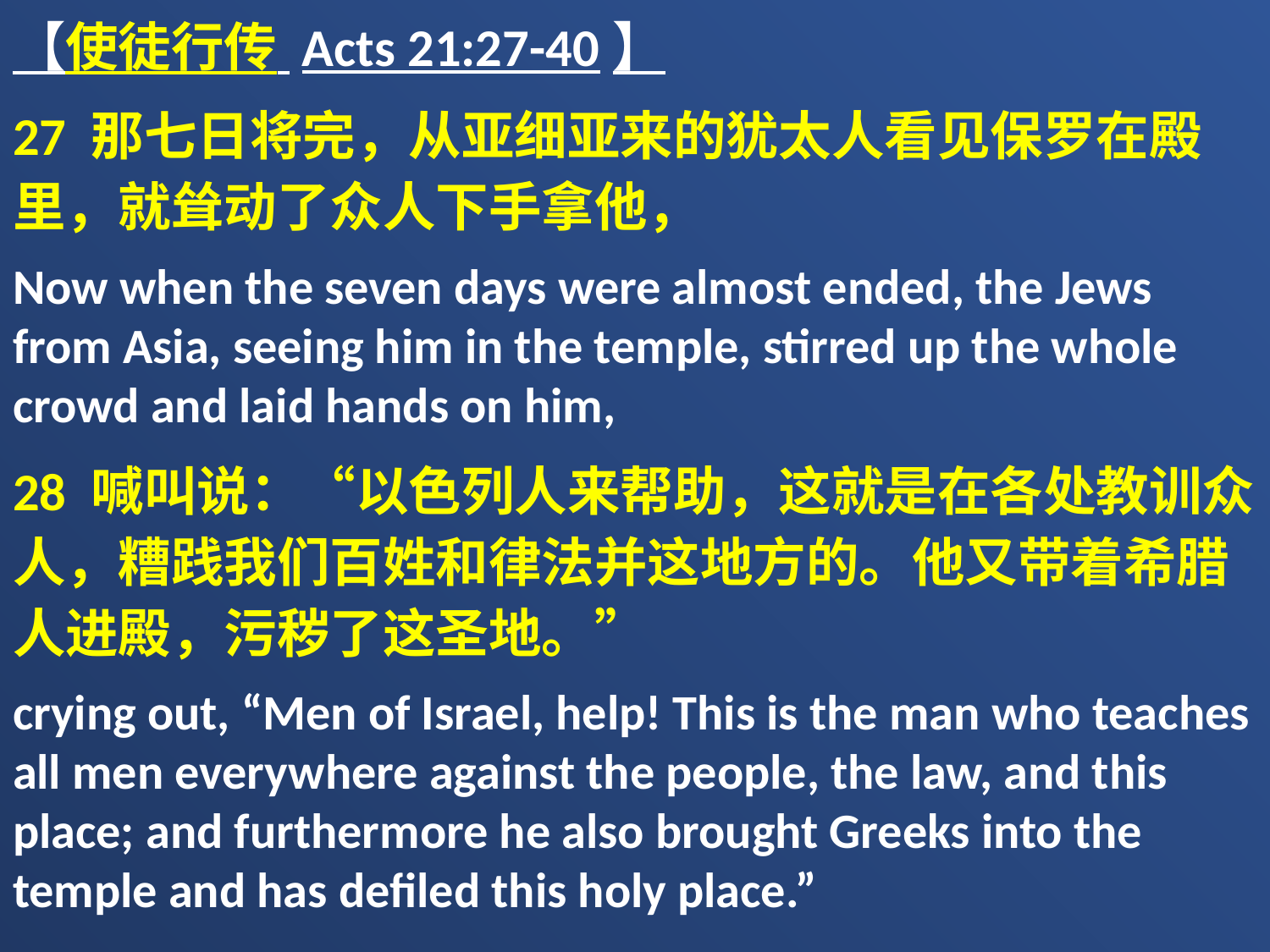

【使徒行传 Acts 21:27-40】
27 那七日将完，从亚细亚来的犹太人看见保罗在殿里，就耸动了众人下手拿他，
Now when the seven days were almost ended, the Jews from Asia, seeing him in the temple, stirred up the whole crowd and laid hands on him,
28 喊叫说：“以色列人来帮助，这就是在各处教训众人，糟践我们百姓和律法并这地方的。他又带着希腊人进殿，污秽了这圣地。”
crying out, “Men of Israel, help! This is the man who teaches all men everywhere against the people, the law, and this place; and furthermore he also brought Greeks into the temple and has defiled this holy place.”